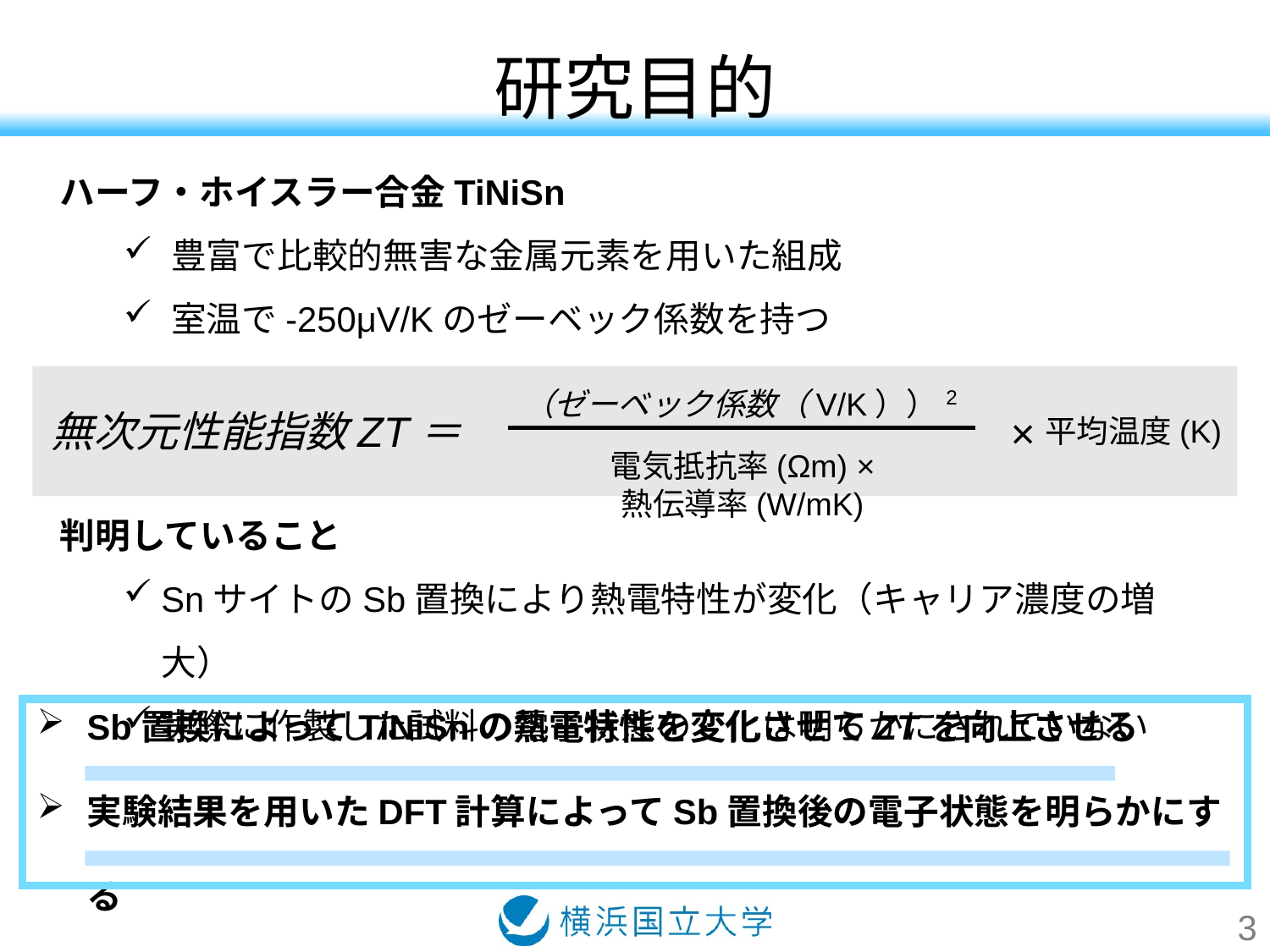

研究目的
ハーフ・ホイスラー合金TiNiSn
豊富で比較的無害な金属元素を用いた組成
室温で-250μV/Kのゼーベック係数を持つ

（ゼーベック係数（V/K））2
無次元性能指数ZT＝
×
平均温度(K)
電気抵抗率(Ωm) × 熱伝導率(W/mK)
判明していること
SnサイトのSb置換により熱電特性が変化（キャリア濃度の増大）
実際に作製した試料の電子状態の変化は明らかにされていない
Sb置換によってTiNiSnの熱電特性を変化させてZTを向上させる
実験結果を用いたDFT計算によってSb置換後の電子状態を明らかにする

3